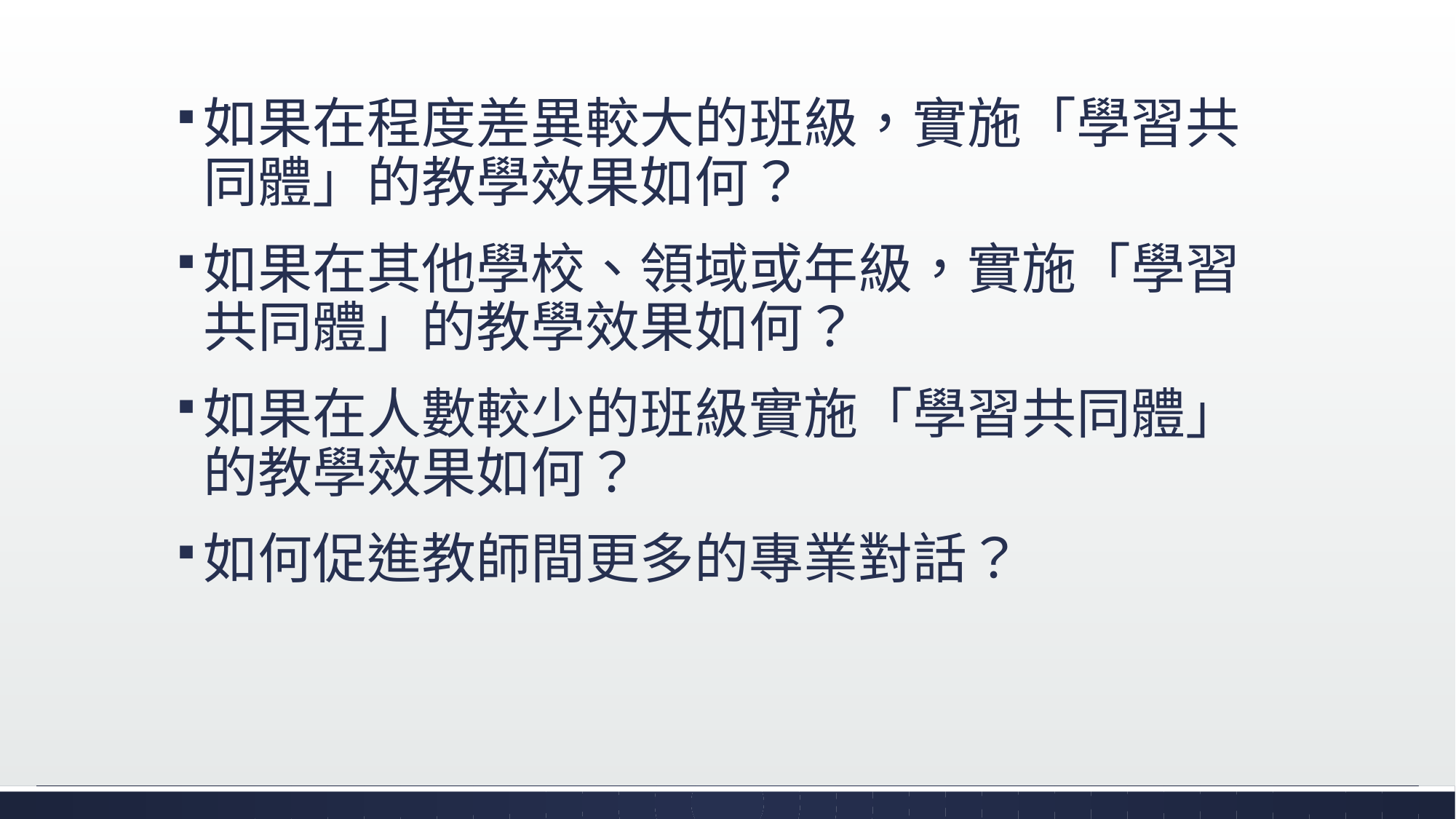

如果在程度差異較大的班級，實施「學習共同體」的教學效果如何？
如果在其他學校、領域或年級，實施「學習共同體」的教學效果如何？
如果在人數較少的班級實施「學習共同體」的教學效果如何？
如何促進教師間更多的專業對話？